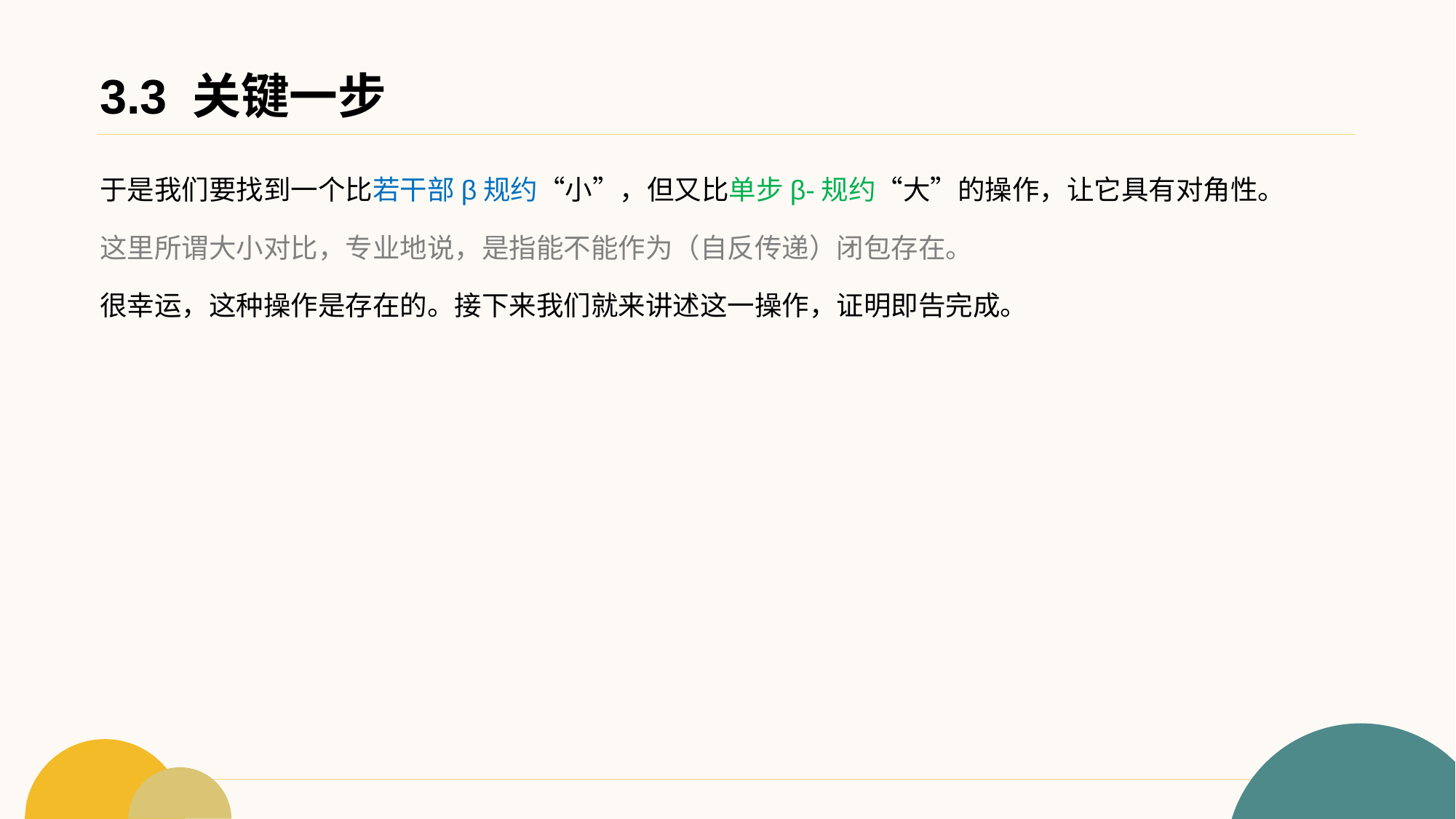

# 3.3 关键一步
于是我们要找到一个比若干部β规约“小”，但又比单步β-规约“大”的操作，让它具有对角性。
这里所谓大小对比，专业地说，是指能不能作为（自反传递）闭包存在。
很幸运，这种操作是存在的。接下来我们就来讲述这一操作，证明即告完成。